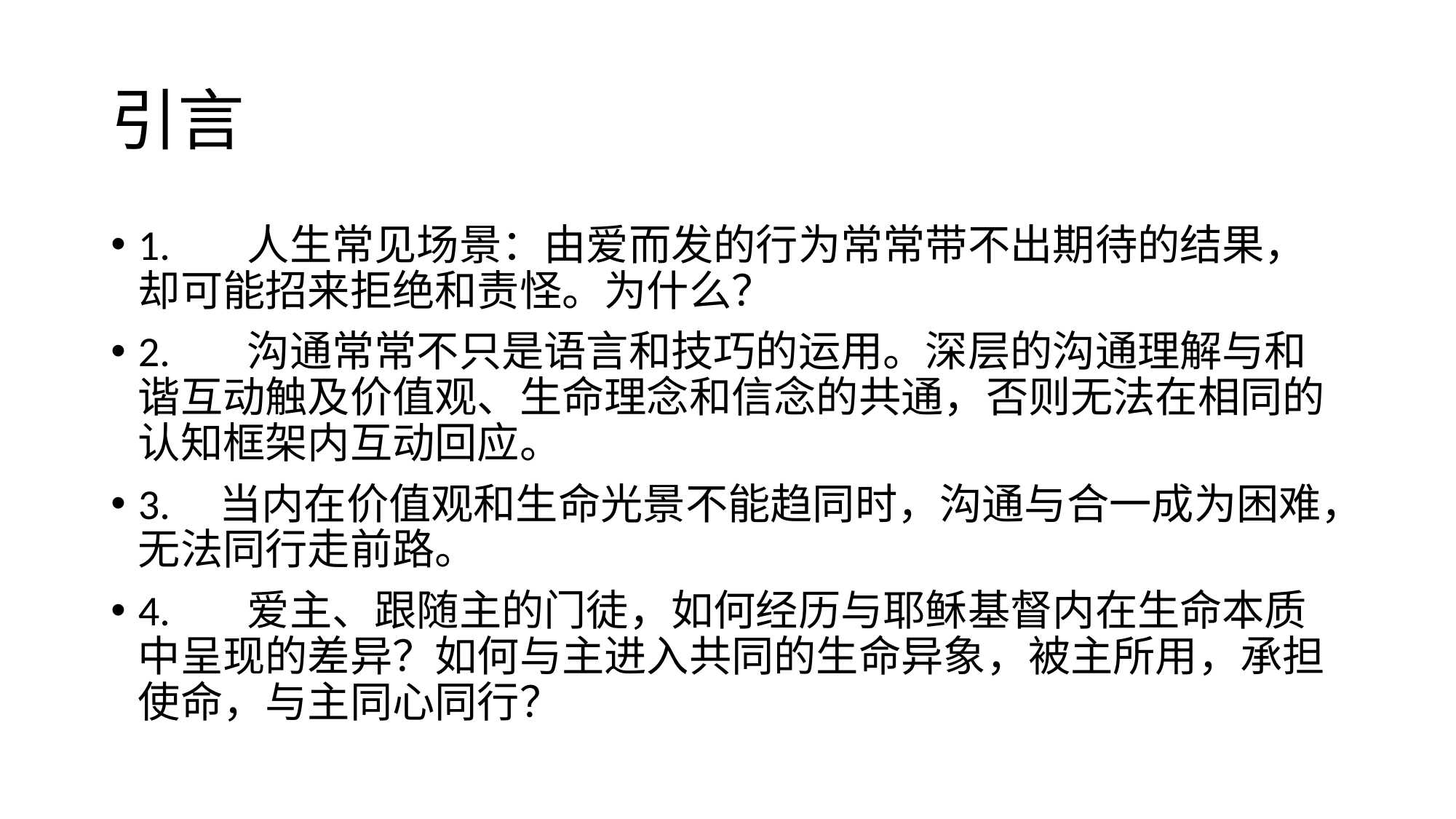

# 引言
1.	人生常见场景：由爱而发的行为常常带不出期待的结果，却可能招来拒绝和责怪。为什么？
2.	沟通常常不只是语言和技巧的运用。深层的沟通理解与和谐互动触及价值观、生命理念和信念的共通，否则无法在相同的认知框架内互动回应。
3.    当内在价值观和生命光景不能趋同时，沟通与合一成为困难，无法同行走前路。
4.	爱主、跟随主的门徒，如何经历与耶稣基督内在生命本质中呈现的差异？如何与主进入共同的生命异象，被主所用，承担使命，与主同心同行？